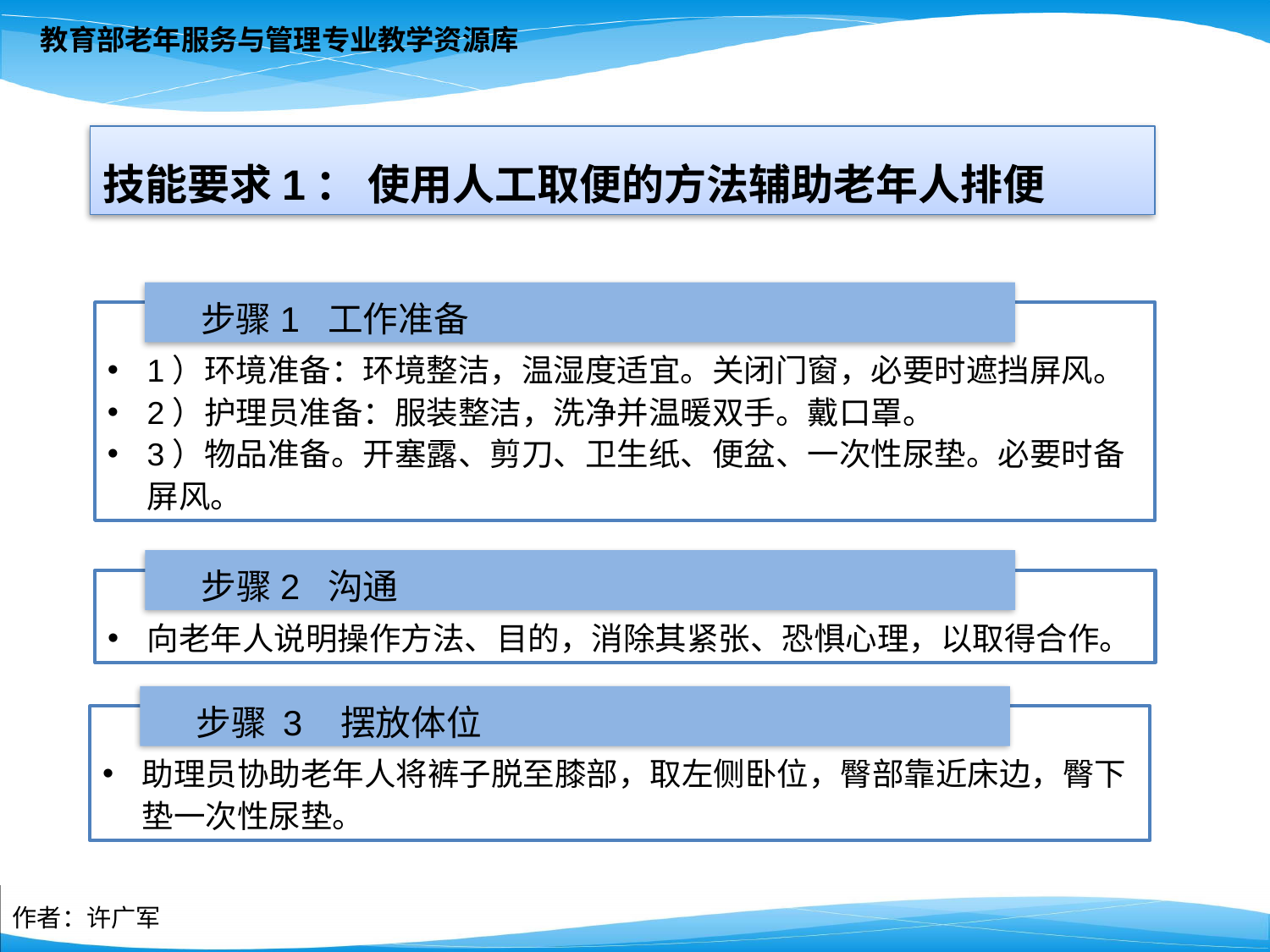

技能要求1： 使用人工取便的方法辅助老年人排便

步骤1  工作准备

1）环境准备：环境整洁，温湿度适宜。关闭门窗，必要时遮挡屏风。
2）护理员准备：服装整洁，洗净并温暖双手。戴口罩。
3）物品准备。开塞露、剪刀、卫生纸、便盆、一次性尿垫。必要时备屏风。

步骤2  沟通

向老年人说明操作方法、目的，消除其紧张、恐惧心理，以取得合作。

步骤 3   摆放体位

助理员协助老年人将裤子脱至膝部，取左侧卧位，臀部靠近床边，臀下垫一次性尿垫。